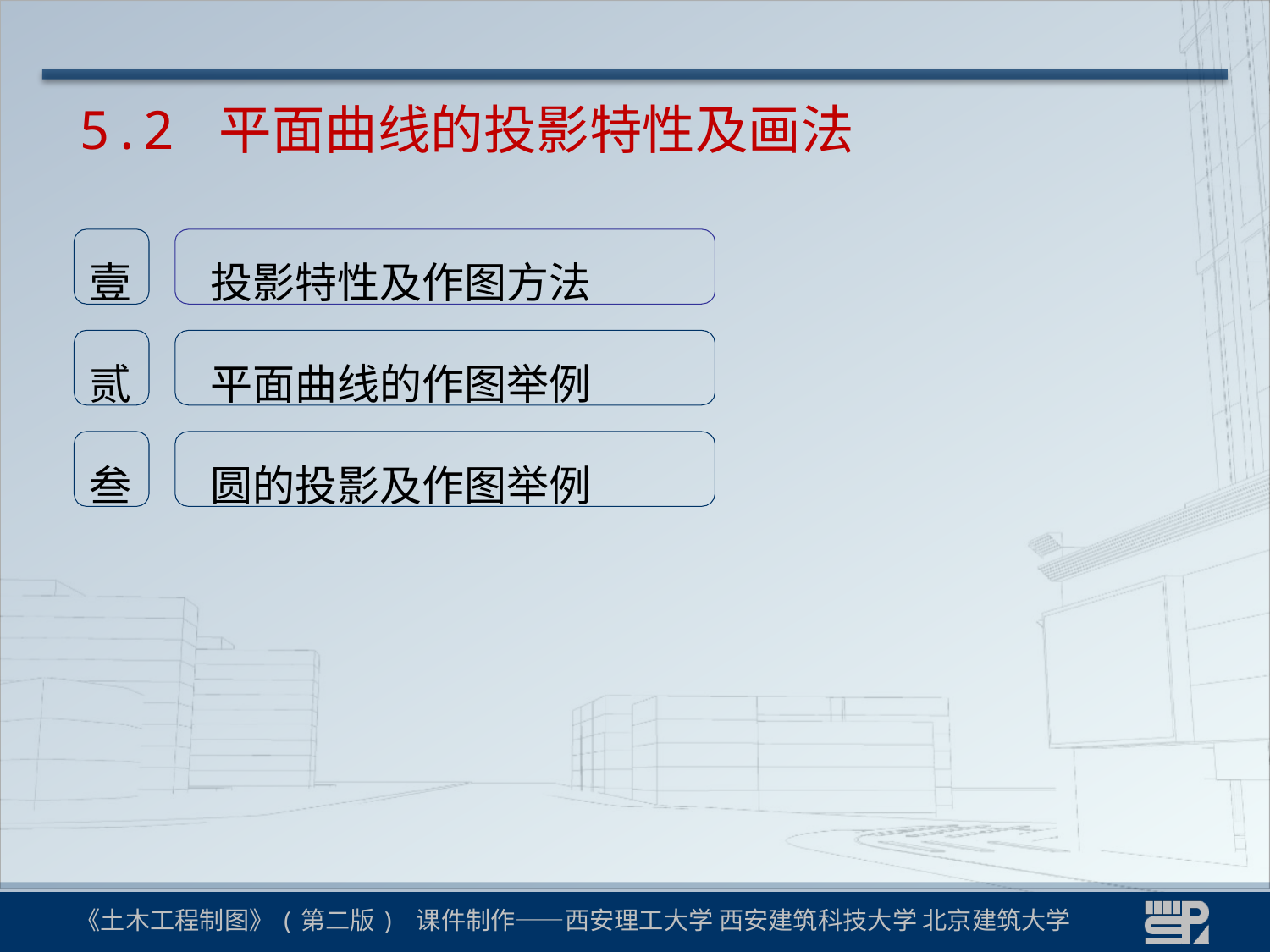

5.2 平面曲线的投影特性及画法
     投影特性及作图方法
     平面曲线的作图举例
     圆的投影及作图举例